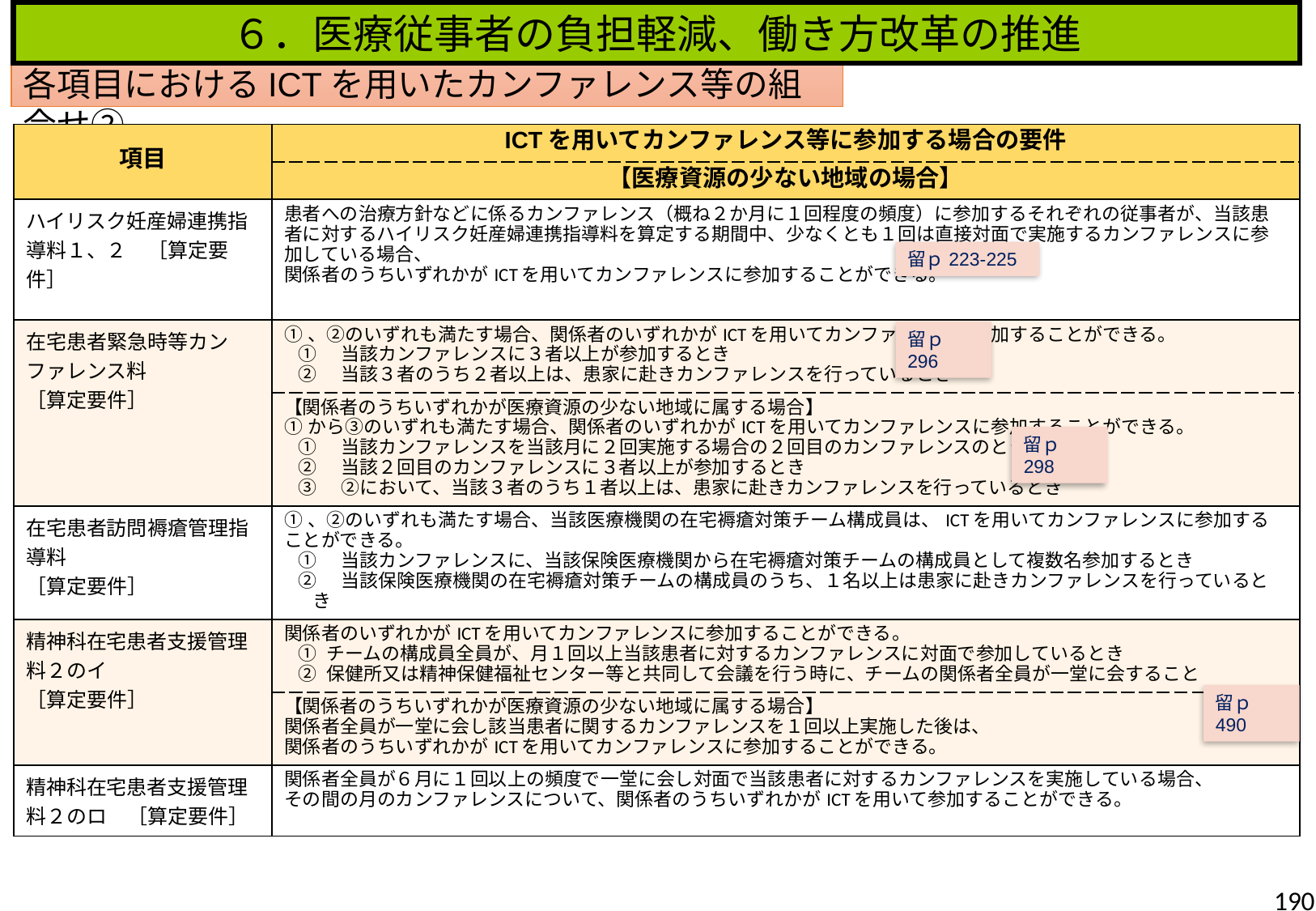

６．医療従事者の負担軽減、働き方改革の推進
各項目におけるICTを用いたカンファレンス等の組合せ②
| 項目 | ICTを用いてカンファレンス等に参加する場合の要件 |
| --- | --- |
|  | 【医療資源の少ない地域の場合】 |
| ハイリスク妊産婦連携指導料１、２　［算定要件］ | 患者への治療方針などに係るカンファレンス（概ね２か月に１回程度の頻度）に参加するそれぞれの従事者が、当該患者に対するハイリスク妊産婦連携指導料を算定する期間中、少なくとも１回は直接対面で実施するカンファレンスに参加している場合、 関係者のうちいずれかがICTを用いてカンファレンスに参加することができる。 |
| 在宅患者緊急時等カンファレンス料 ［算定要件］ | ①、②のいずれも満たす場合、関係者のいずれかがICTを用いてカンファレンスに参加することができる。 ①　当該カンファレンスに３者以上が参加するとき ②　当該３者のうち２者以上は、患家に赴きカンファレンスを行っているとき |
|  | 【関係者のうちいずれかが医療資源の少ない地域に属する場合】 ①から③のいずれも満たす場合、関係者のいずれかがICTを用いてカンファレンスに参加することができる。 ①　当該カンファレンスを当該月に２回実施する場合の２回目のカンファレンスのとき ②　当該２回目のカンファレンスに３者以上が参加するとき ③　②において、当該３者のうち１者以上は、患家に赴きカンファレンスを行っているとき |
| 在宅患者訪問褥瘡管理指導料 ［算定要件］ | ①、②のいずれも満たす場合、当該医療機関の在宅褥瘡対策チーム構成員は、ICTを用いてカンファレンスに参加することができる。 ①　当該カンファレンスに、当該保険医療機関から在宅褥瘡対策チームの構成員として複数名参加するとき ②　当該保険医療機関の在宅褥瘡対策チームの構成員のうち、１名以上は患家に赴きカンファレンスを行っているとき |
| 精神科在宅患者支援管理料２のイ ［算定要件］ | 関係者のいずれかがICTを用いてカンファレンスに参加することができる。 ① チームの構成員全員が、月１回以上当該患者に対するカンファレンスに対面で参加しているとき ② 保健所又は精神保健福祉センター等と共同して会議を行う時に、チームの関係者全員が一堂に会すること |
|  | 【関係者のうちいずれかが医療資源の少ない地域に属する場合】 関係者全員が一堂に会し該当患者に関するカンファレンスを１回以上実施した後は、 関係者のうちいずれかがICTを用いてカンファレンスに参加することができる。 |
| 精神科在宅患者支援管理料２のロ　［算定要件］ | 関係者全員が６月に１回以上の頻度で一堂に会し対面で当該患者に対するカンファレンスを実施している場合、 その間の月のカンファレンスについて、関係者のうちいずれかがICTを用いて参加することができる。 |
留ｐ223-225
留ｐ296
留ｐ298
留ｐ490
190